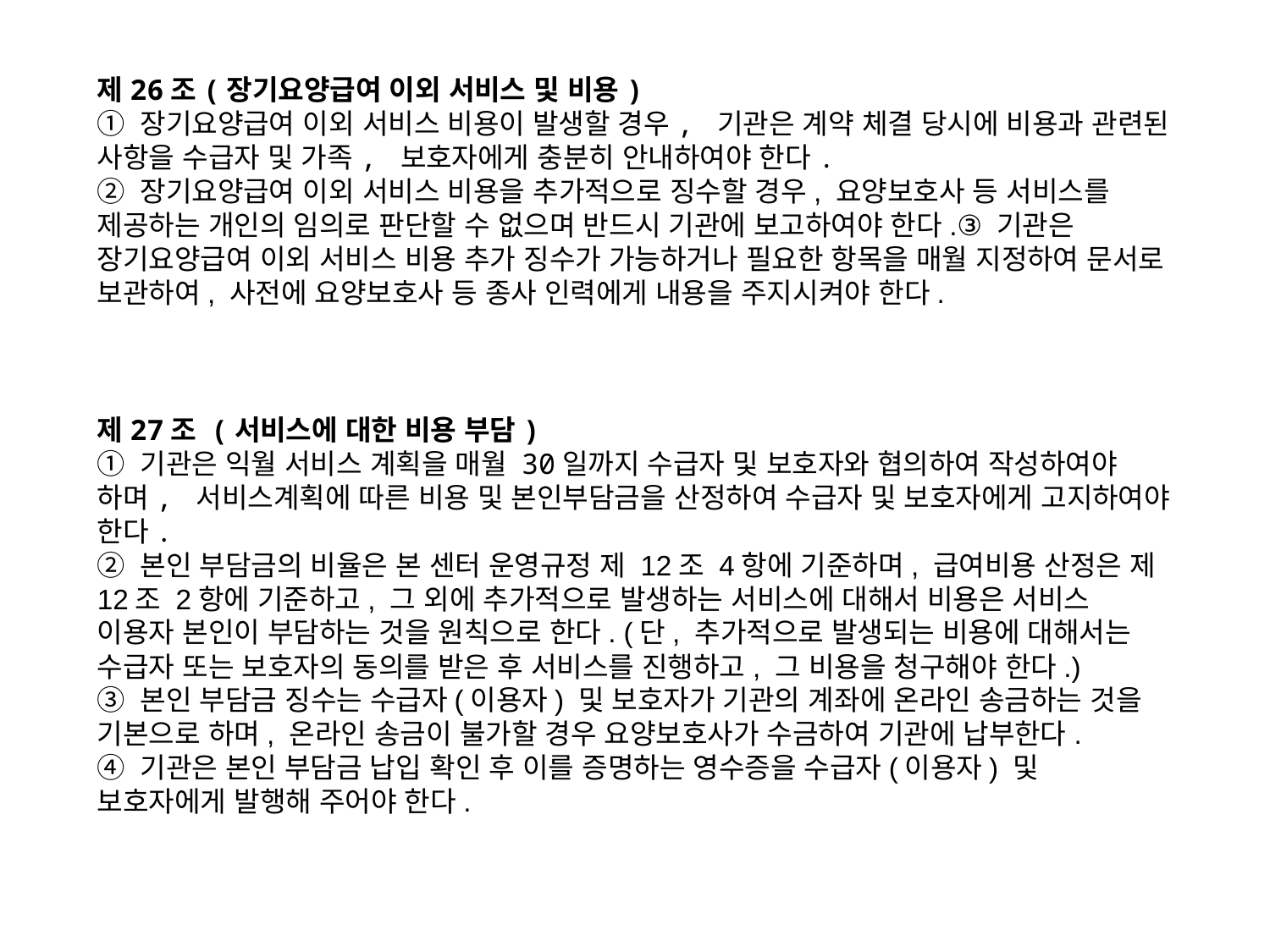

제26조(장기요양급여 이외 서비스 및 비용)
① 장기요양급여 이외 서비스 비용이 발생할 경우, 기관은 계약 체결 당시에 비용과 관련된 사항을 수급자 및 가족, 보호자에게 충분히 안내하여야 한다.
② 장기요양급여 이외 서비스 비용을 추가적으로 징수할 경우, 요양보호사 등 서비스를 제공하는 개인의 임의로 판단할 수 없으며 반드시 기관에 보고하여야 한다.③ 기관은 장기요양급여 이외 서비스 비용 추가 징수가 가능하거나 필요한 항목을 매월 지정하여 문서로 보관하여, 사전에 요양보호사 등 종사 인력에게 내용을 주지시켜야 한다.
제27조 (서비스에 대한 비용 부담)
① 기관은 익월 서비스 계획을 매월 30일까지 수급자 및 보호자와 협의하여 작성하여야 하며, 서비스계획에 따른 비용 및 본인부담금을 산정하여 수급자 및 보호자에게 고지하여야 한다.
② 본인 부담금의 비율은 본 센터 운영규정 제 12조 4항에 기준하며, 급여비용 산정은 제12조 2항에 기준하고, 그 외에 추가적으로 발생하는 서비스에 대해서 비용은 서비스 이용자 본인이 부담하는 것을 원칙으로 한다. (단, 추가적으로 발생되는 비용에 대해서는 수급자 또는 보호자의 동의를 받은 후 서비스를 진행하고, 그 비용을 청구해야 한다.)
③ 본인 부담금 징수는 수급자(이용자) 및 보호자가 기관의 계좌에 온라인 송금하는 것을 기본으로 하며, 온라인 송금이 불가할 경우 요양보호사가 수금하여 기관에 납부한다.
④ 기관은 본인 부담금 납입 확인 후 이를 증명하는 영수증을 수급자(이용자) 및 보호자에게 발행해 주어야 한다.